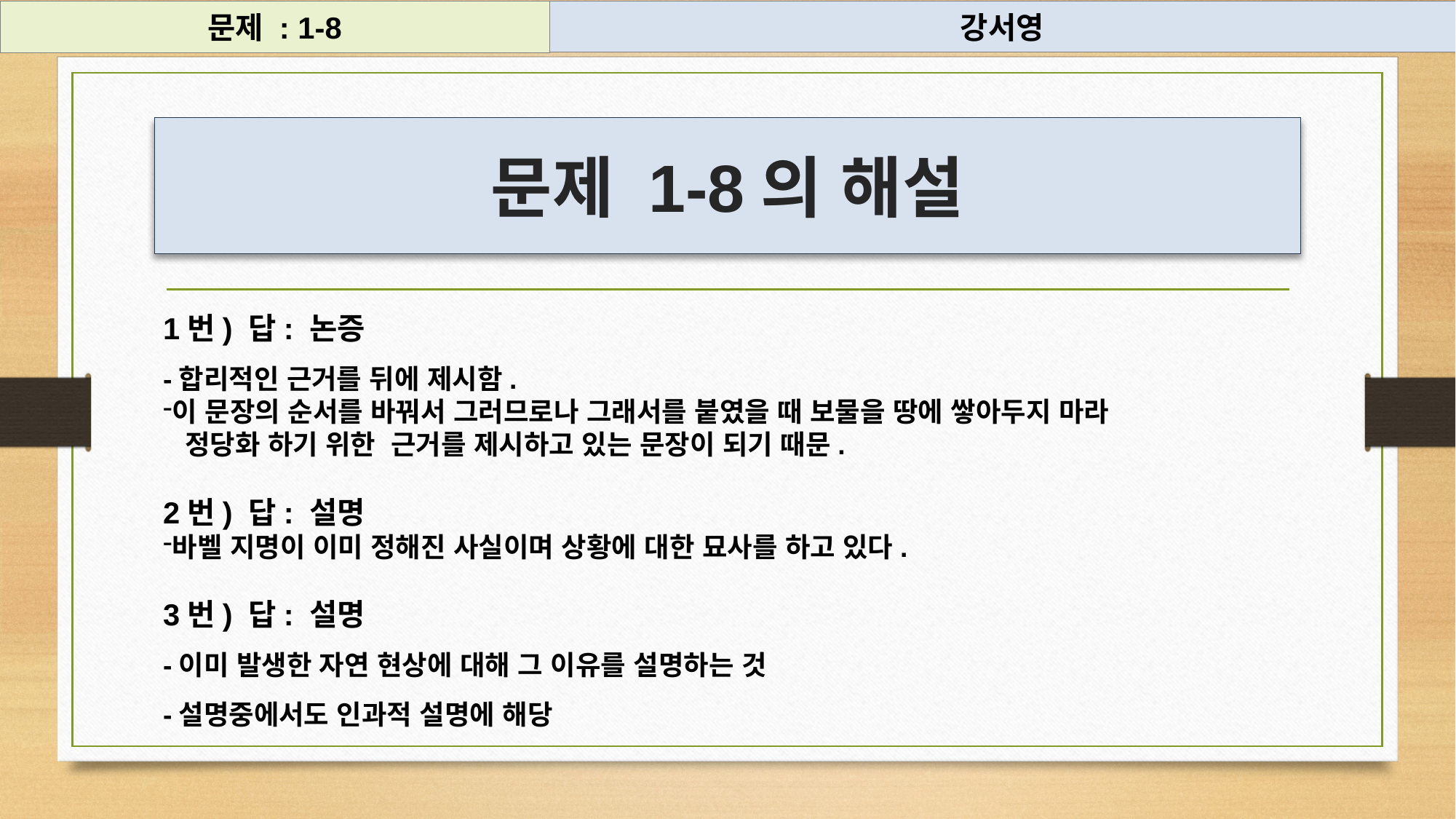

문제 : 1-8
강서영
#
문제 1-8의 해설
1번) 답: 논증
-합리적인 근거를 뒤에 제시함.
이 문장의 순서를 바꿔서 그러므로나 그래서를 붙였을 때 보물을 땅에 쌓아두지 마라
  정당화 하기 위한  근거를 제시하고 있는 문장이 되기 때문.

2번) 답: 설명
바벨 지명이 이미 정해진 사실이며 상황에 대한 묘사를 하고 있다.

3번) 답: 설명
-이미 발생한 자연 현상에 대해 그 이유를 설명하는 것
-설명중에서도 인과적 설명에 해당